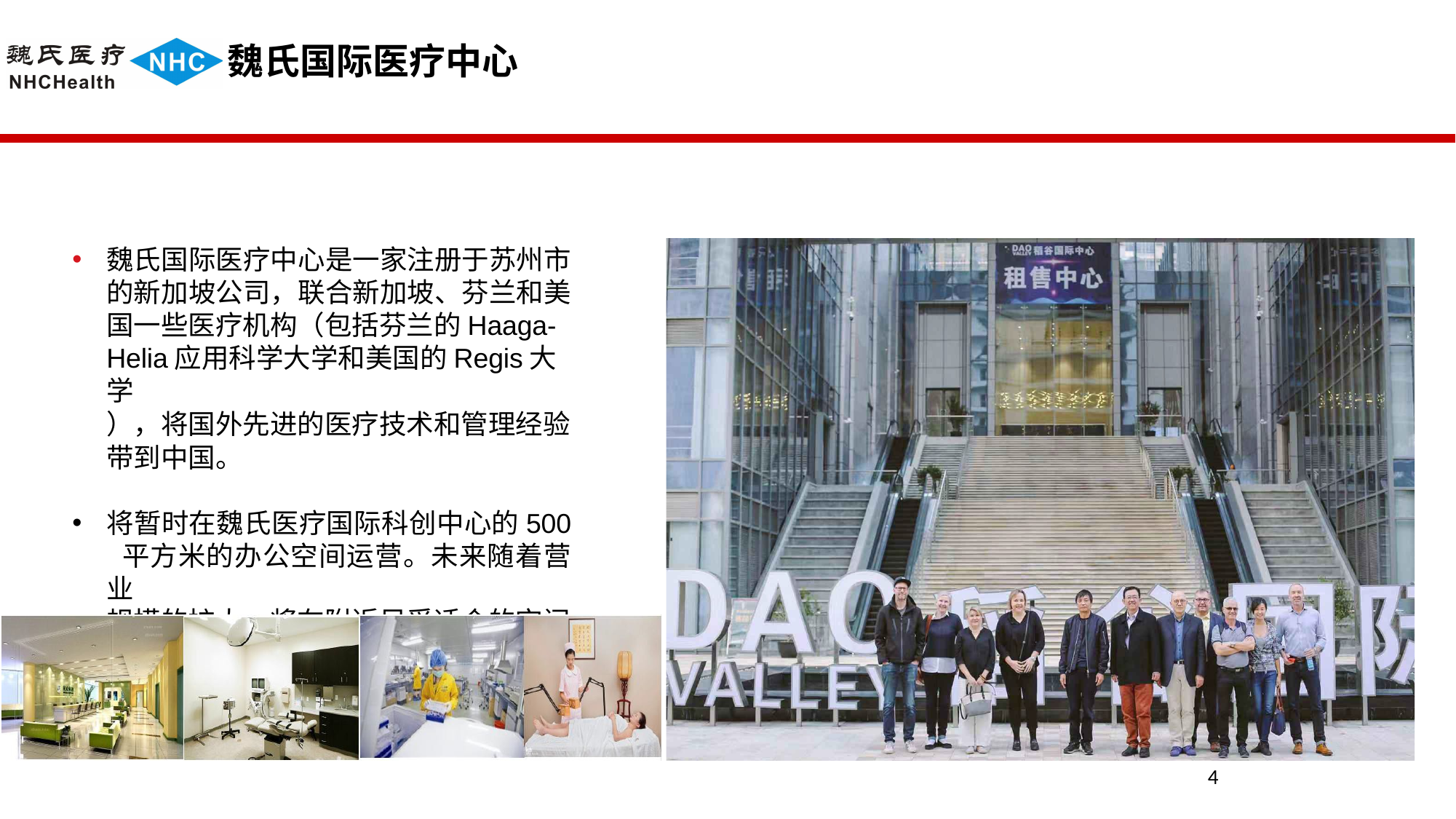

# 魏氏国际医疗中心

魏氏国际医疗中心是一家注册于苏州市 的新加坡公司，联合新加坡、芬兰和美 国一些医疗机构（包括芬兰的Haaga-
Helia应用科学大学和美国的Regis大学
），将国外先进的医疗技术和管理经验 带到中国。

将暂时在魏氏医疗国际科创中心的500  平方米的办公空间运营。未来随着营业
规模的扩大，将在附近另觅适合的空间。

4